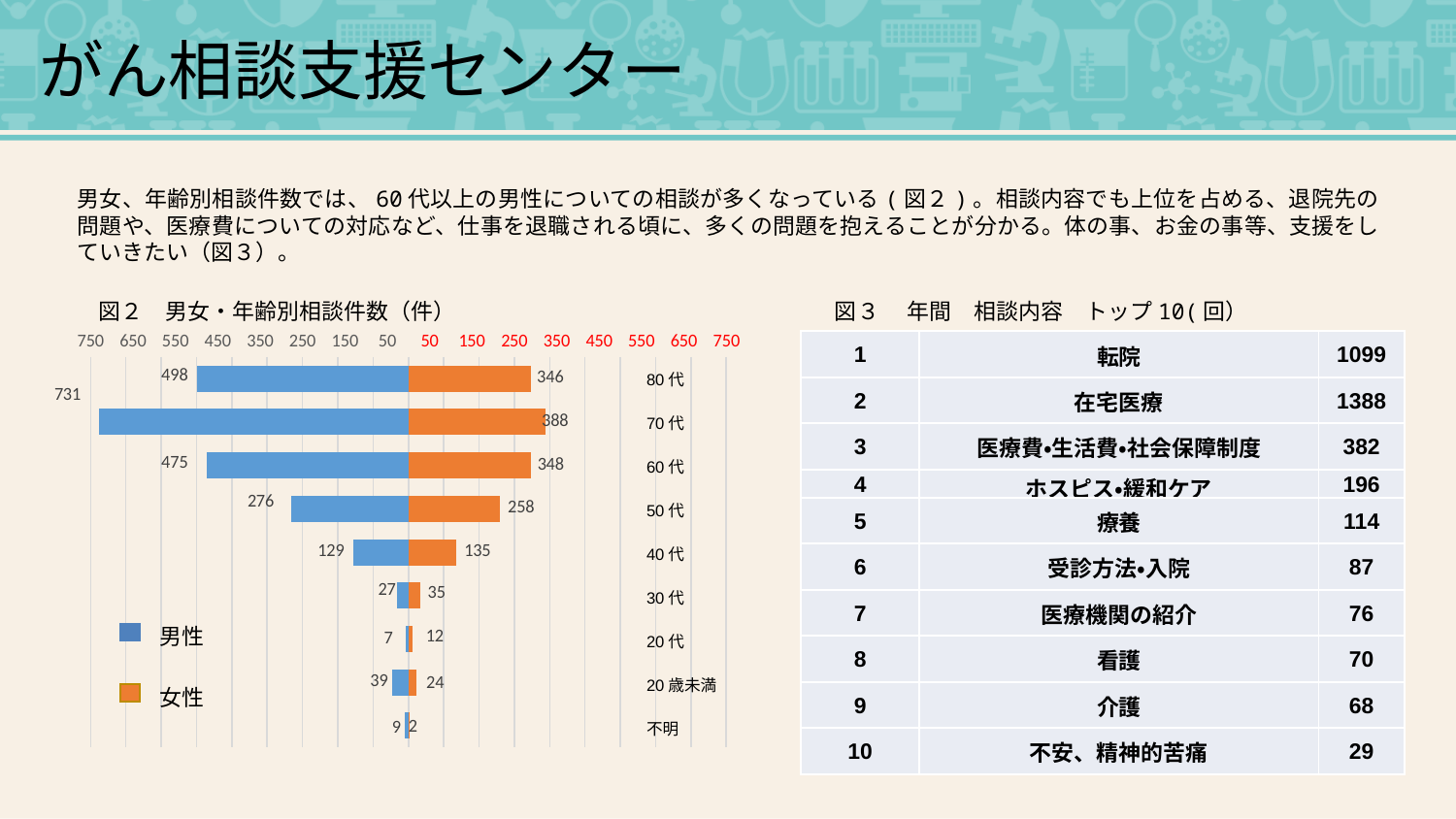

がん相談支援センター
男女、年齢別相談件数では、60代以上の男性についての相談が多くなっている(図２)。相談内容でも上位を占める、退院先の問題や、医療費についての対応など、仕事を退職される頃に、多くの問題を抱えることが分かる。体の事、お金の事等、支援をしていきたい（図３）。

　図２　男女・年齢別相談件数（件）　　　　　　　　　　　　　　　　　図３　 年間　相談内容　トップ10(回）

### Chart

| Category | 女 | 男 |
|---|---|---|
| 不明 | 2.0 | 9.0 |
| 20歳未満 | 24.0 | 39.0 |
| 20代 | 12.0 | 7.0 |
| 30代 | 35.0 | 27.0 |
| 40代 | 135.0 | 129.0 |
| 50代 | 258.0 | 276.0 |
| 60代 | 348.0 | 475.0 |
| 70代 | 388.0 | 731.0 |
| 80代 | 346.0 | 498.0 |
男性

女性

| 1 | 転院 | 1099 |
| --- | --- | --- |
| 2 | 在宅医療 | 1388 |
| 3 | 医療費・生活費・社会保障制度 | 382 |
| 4 | ホスピス・緩和ケア | 196 |
| 5 | 療養 | 114 |
| 6 | 受診方法・入院 | 87 |
| 7 | 医療機関の紹介 | 76 |
| 8 | 看護 | 70 |
| 9 | 介護 | 68 |
| 10 | 不安、精神的苦痛 | 29 |
80代

70代

60代

50代

40代

30代

20代

20歳未満

不明